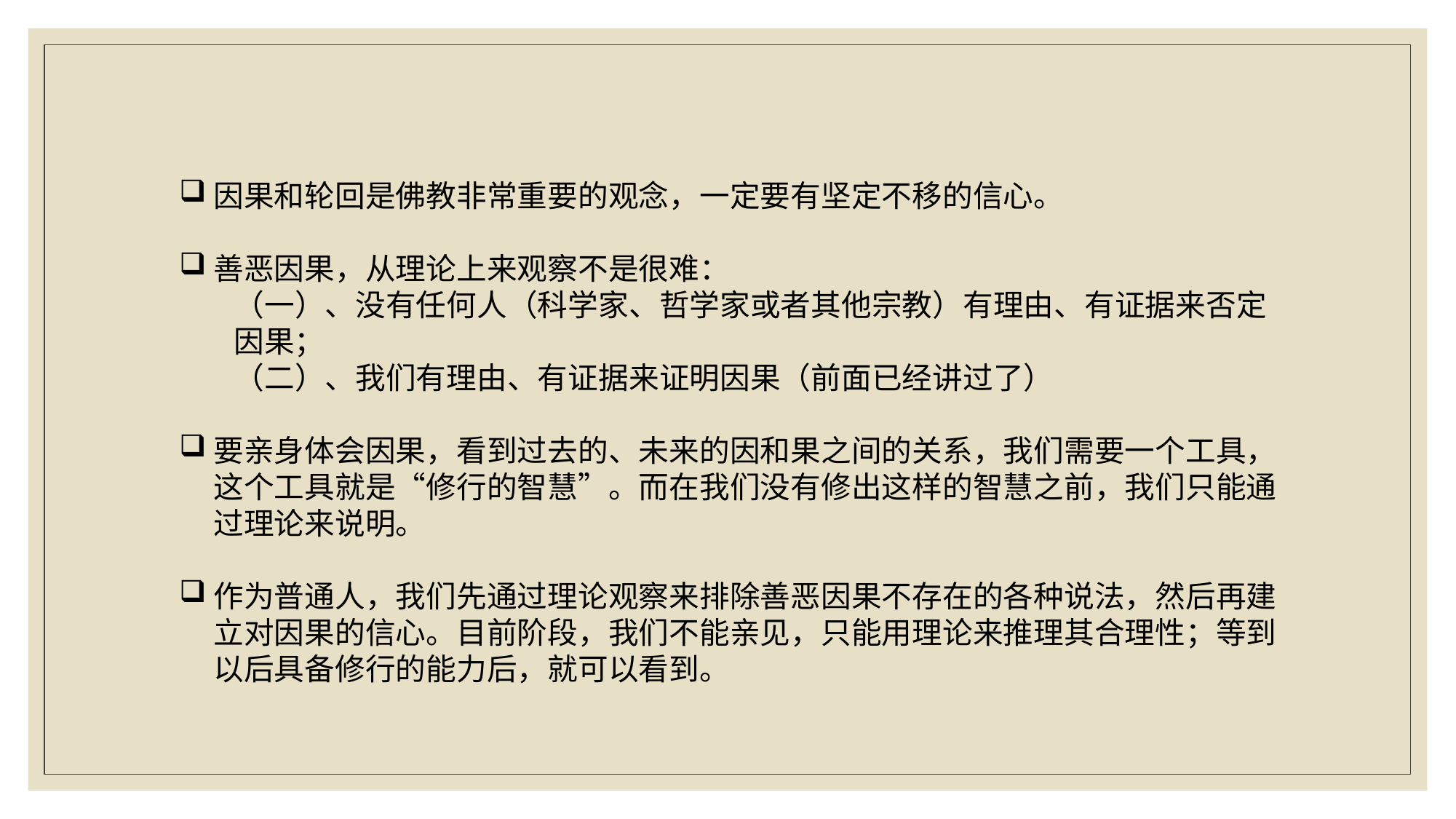

因果和轮回是佛教非常重要的观念，一定要有坚定不移的信心。

善恶因果，从理论上来观察不是很难：
（一）、没有任何人（科学家、哲学家或者其他宗教）有理由、有证据来否定因果；
（二）、我们有理由、有证据来证明因果（前面已经讲过了）

要亲身体会因果，看到过去的、未来的因和果之间的关系，我们需要一个工具，这个工具就是“修行的智慧”。而在我们没有修出这样的智慧之前，我们只能通过理论来说明。

作为普通人，我们先通过理论观察来排除善恶因果不存在的各种说法，然后再建立对因果的信心。目前阶段，我们不能亲见，只能用理论来推理其合理性；等到以后具备修行的能力后，就可以看到。